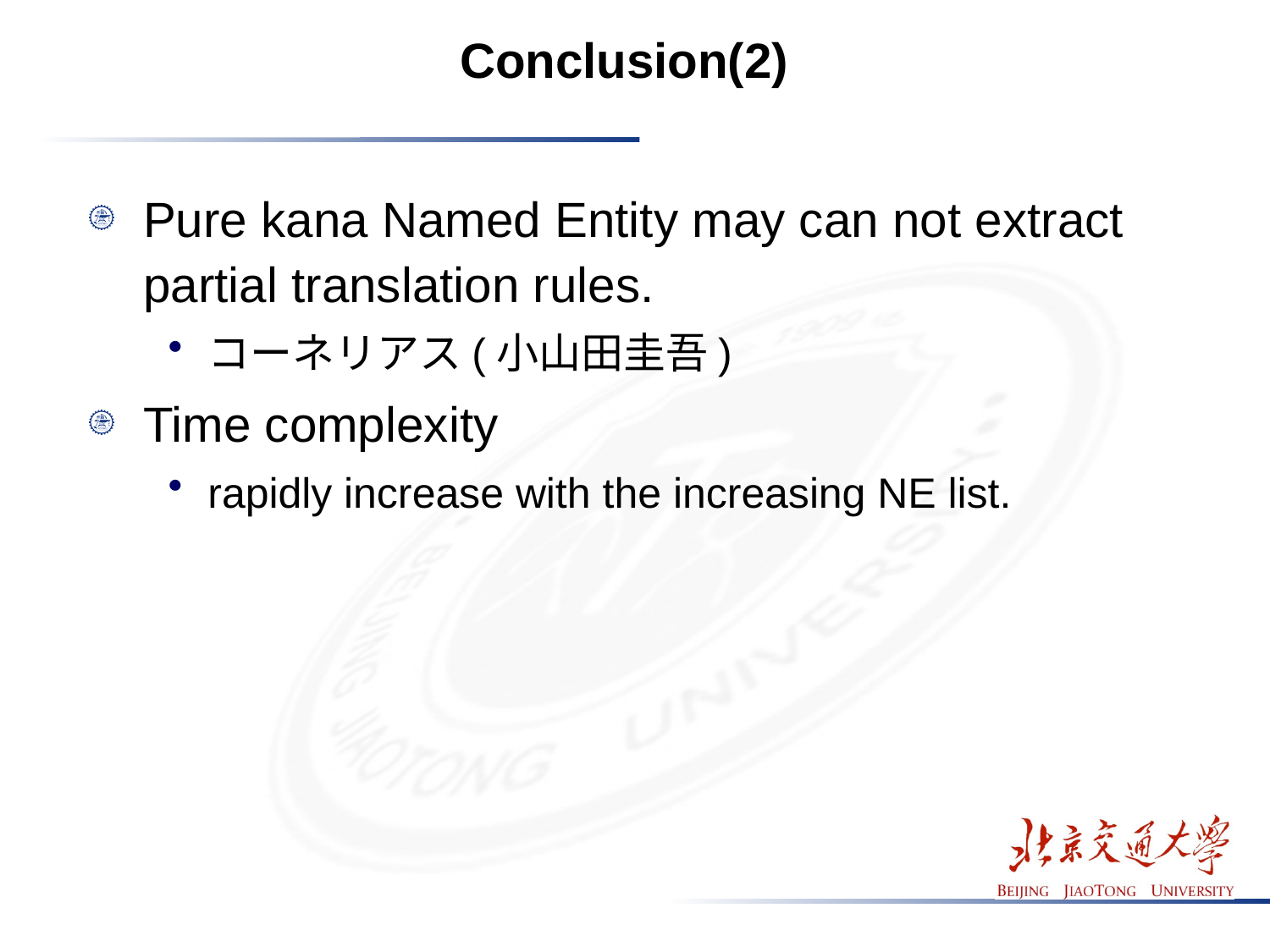

# Conclusion(2)
Pure kana Named Entity may can not extract partial translation rules.
コーネリアス(小山田圭吾)
Time complexity
rapidly increase with the increasing NE list.